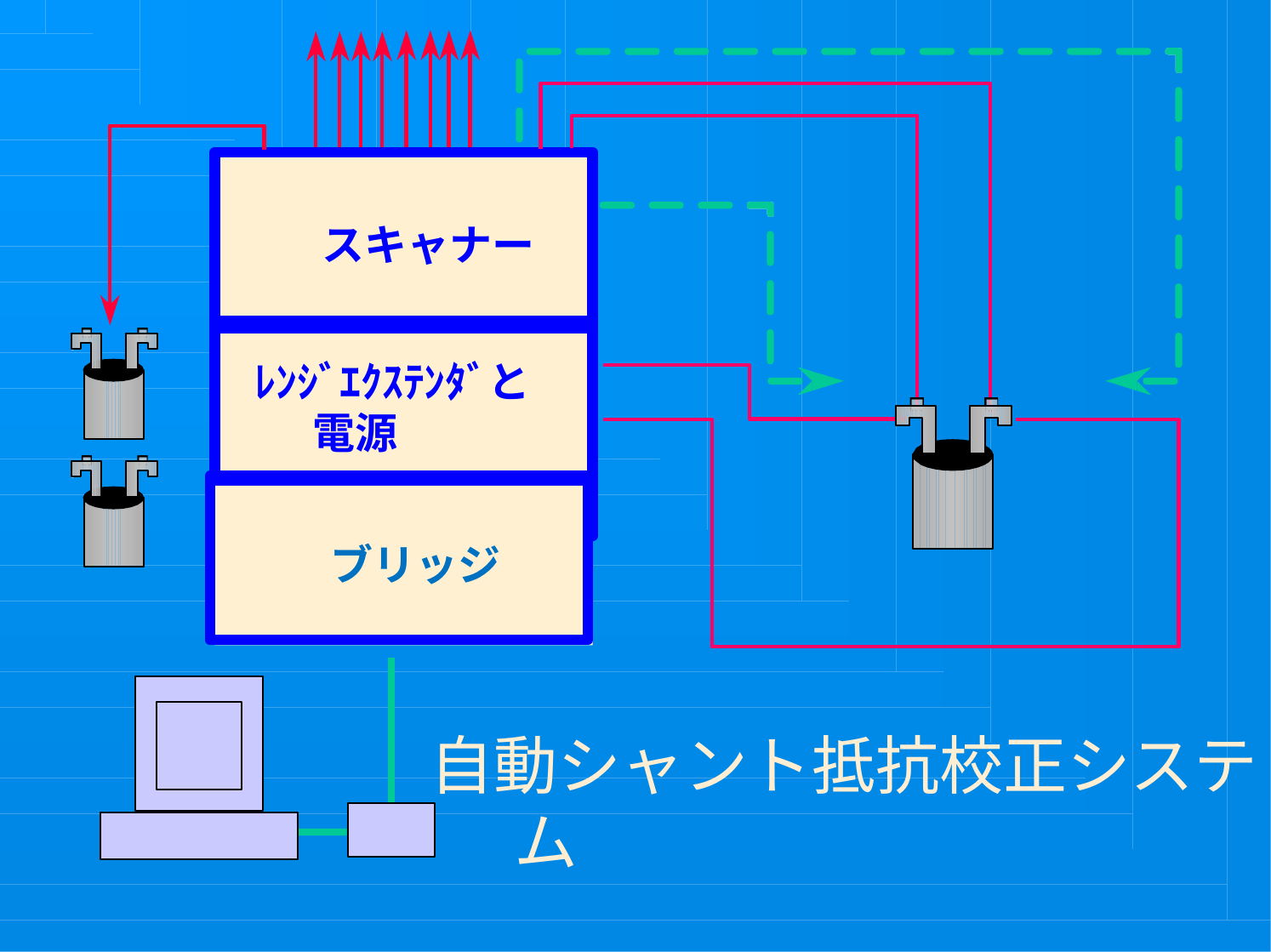

# スキャナー

Scanner

ﾚﾝｼﾞｴｸｽﾃﾝﾀﾞと電源

ブリッジ

自動シャント抵抗校正システム